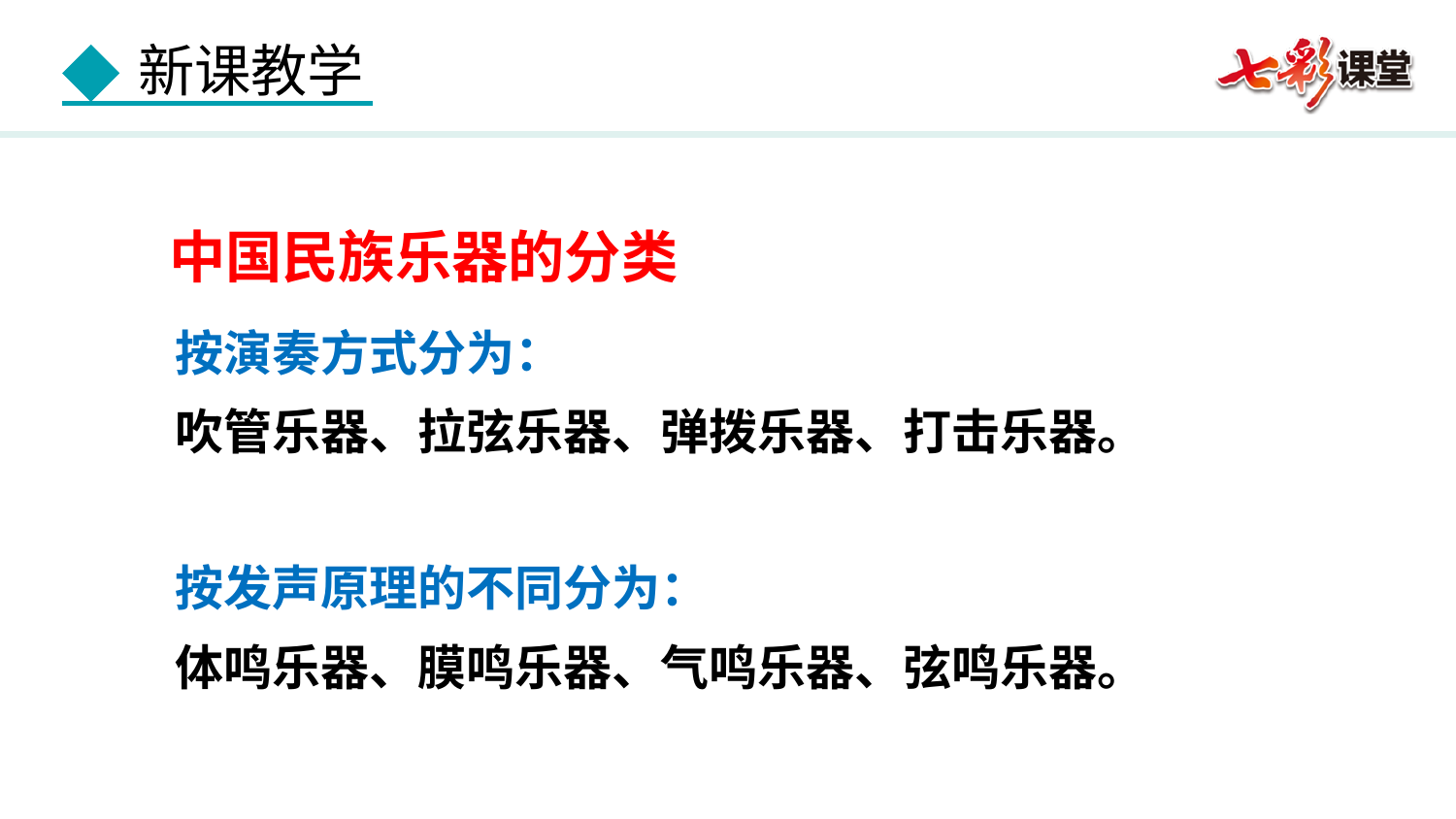

中国民族乐器的分类
按演奏方式分为：
吹管乐器、拉弦乐器、弹拨乐器、打击乐器。

按发声原理的不同分为：
体鸣乐器、膜鸣乐器、气鸣乐器、弦鸣乐器。